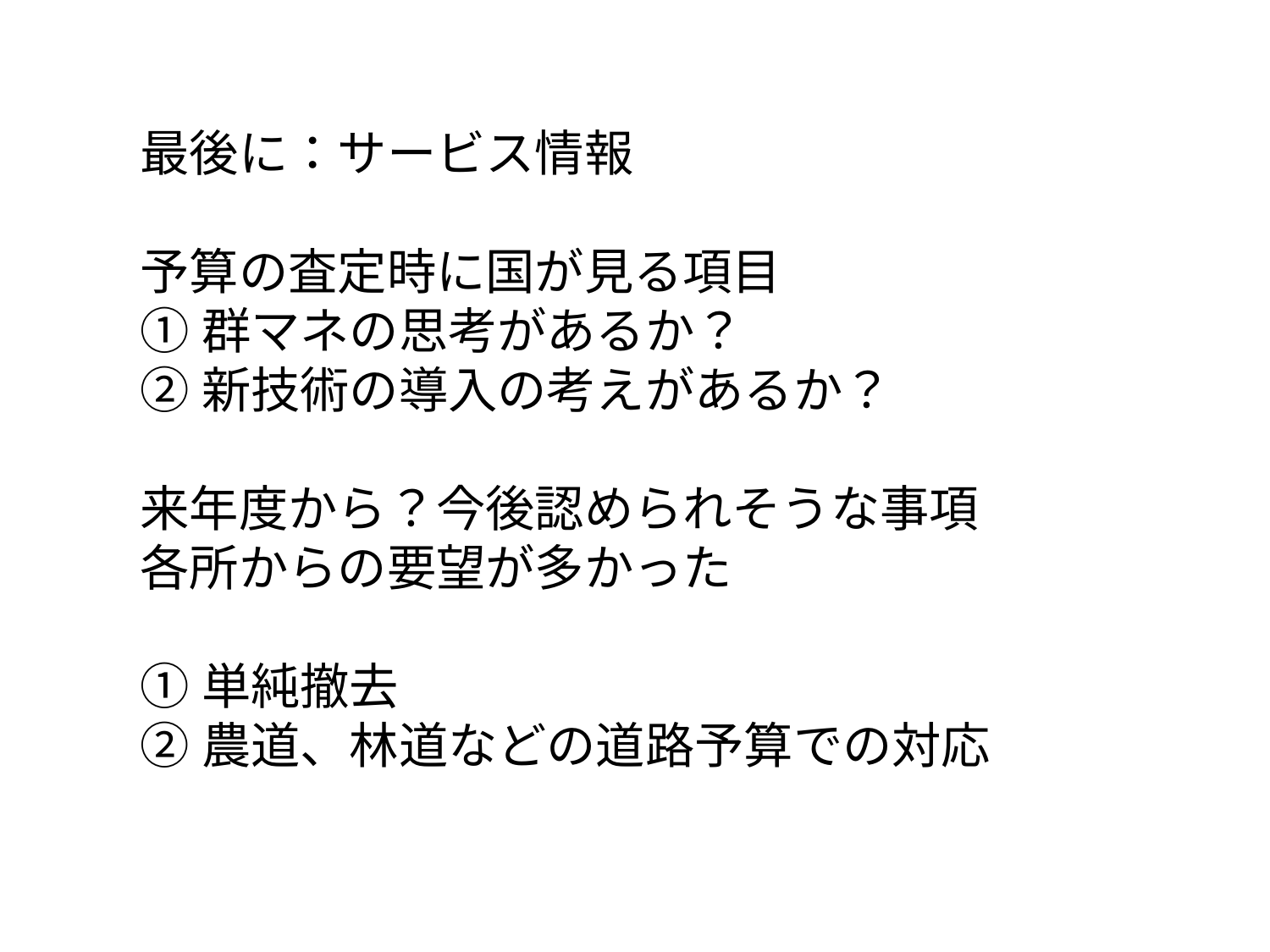

最後に：サービス情報

予算の査定時に国が見る項目
①群マネの思考があるか？
②新技術の導入の考えがあるか？

来年度から？今後認められそうな事項
各所からの要望が多かった

①単純撤去
②農道、林道などの道路予算での対応